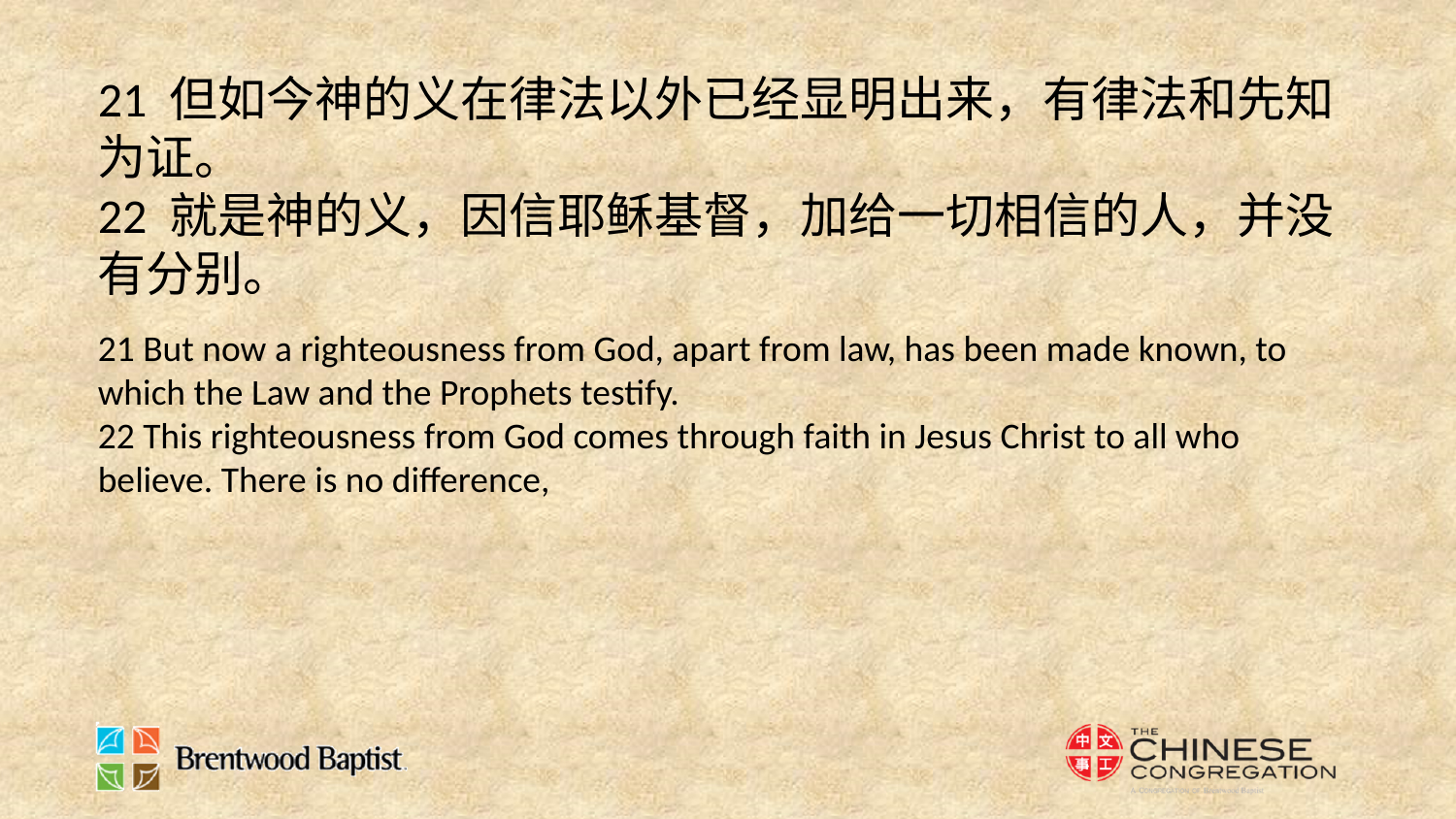

21 但如今神的义在律法以外已经显明出来，有律法和先知为证。
22 就是神的义，因信耶稣基督，加给一切相信的人，并没有分别。

21 But now a righteousness from God, apart from law, has been made known, to which the Law and the Prophets testify.
22 This righteousness from God comes through faith in Jesus Christ to all who believe. There is no difference,